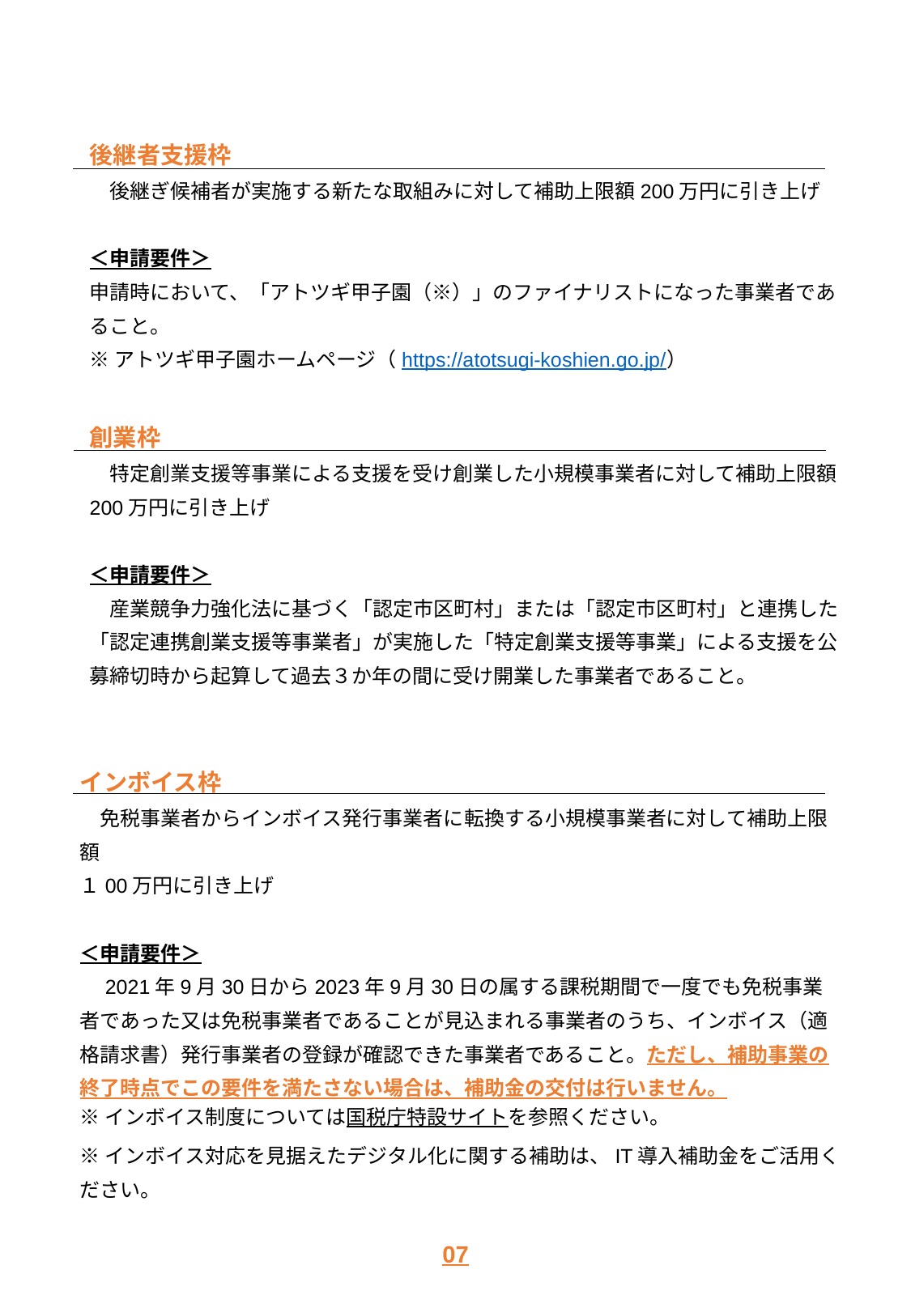

後継者支援枠
　後継ぎ候補者が実施する新たな取組みに対して補助上限額200万円に引き上げ

＜申請要件＞
申請時において、「アトツギ甲子園（※）」のファイナリストになった事業者であること。
※アトツギ甲子園ホームページ（https://atotsugi-koshien.go.jp/）
創業枠
　特定創業支援等事業による支援を受け創業した小規模事業者に対して補助上限額200万円に引き上げ

＜申請要件＞
　産業競争力強化法に基づく「認定市区町村」または「認定市区町村」と連携した「認定連携創業支援等事業者」が実施した「特定創業支援等事業」による支援を公募締切時から起算して過去３か年の間に受け開業した事業者であること。
インボイス枠
　免税事業者からインボイス発行事業者に転換する小規模事業者に対して補助上限額
１00万円に引き上げ

＜申請要件＞
　2021年9月30日から2023年9月30日の属する課税期間で一度でも免税事業者であった又は免税事業者であることが見込まれる事業者のうち、インボイス（適格請求書）発行事業者の登録が確認できた事業者であること。ただし、補助事業の終了時点でこの要件を満たさない場合は、補助金の交付は行いません。
※インボイス制度については国税庁特設サイトを参照ください。
※インボイス対応を見据えたデジタル化に関する補助は、IT導入補助金をご活用ください。
07